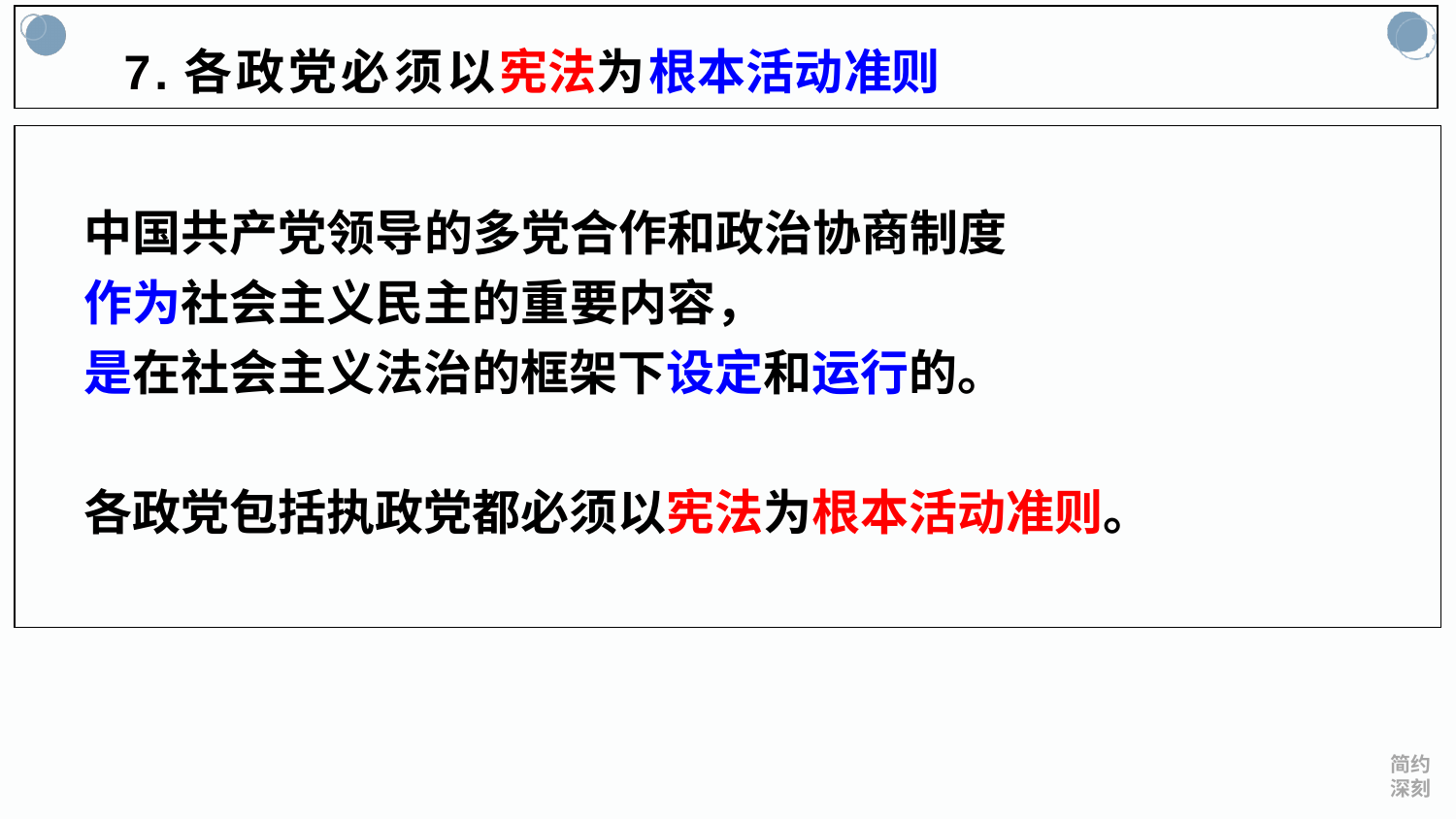

7.各政党必须以宪法为根本活动准则

    中国共产党领导的多党合作和政治协商制度
    作为社会主义民主的重要内容，
    是在社会主义法治的框架下设定和运行的。

    各政党包括执政党都必须以宪法为根本活动准则。